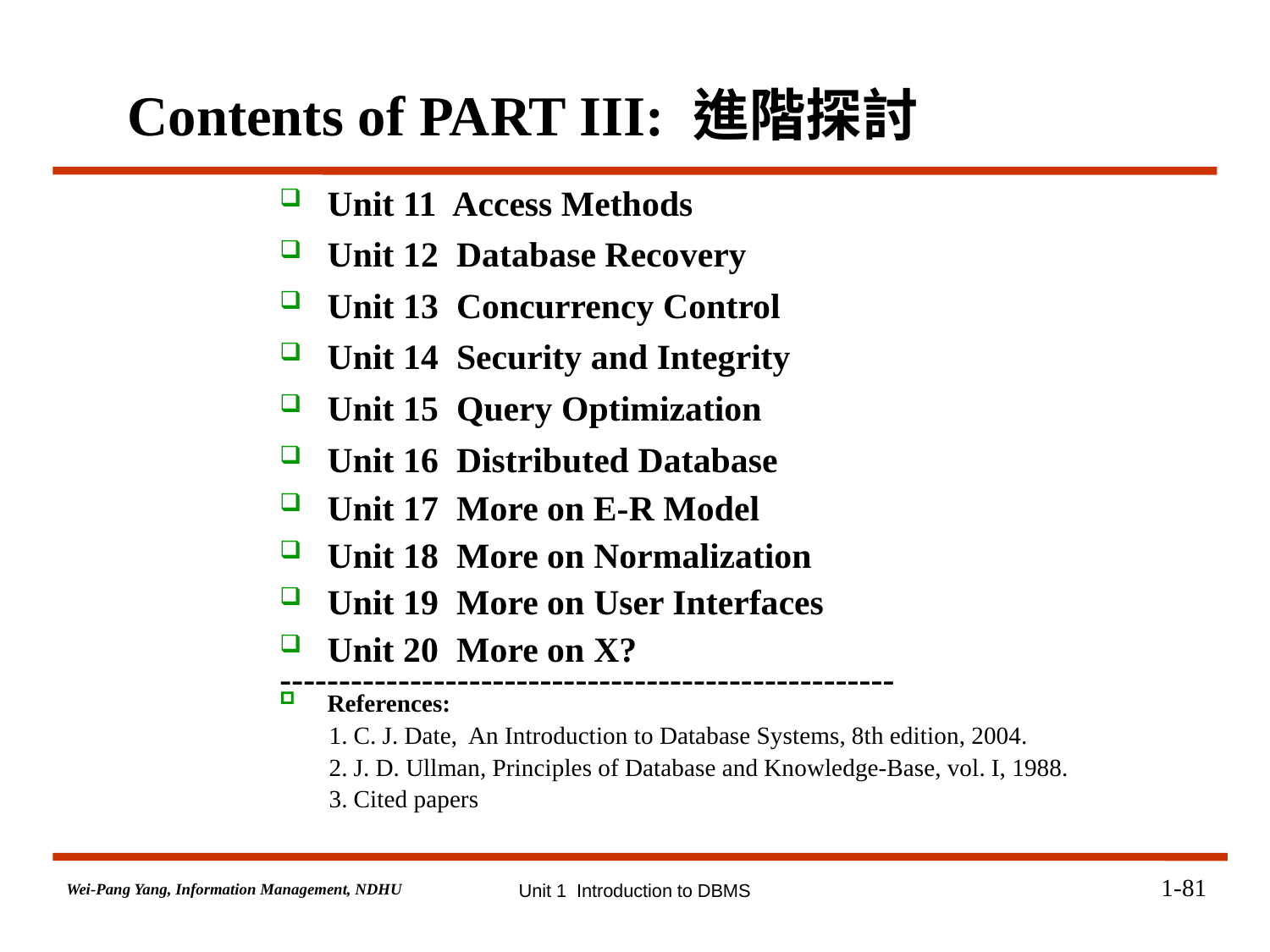

Contents of PART III: 進階探討
Unit 11  Access Methods
Unit 12  Database Recovery
Unit 13  Concurrency Control
Unit 14  Security and Integrity
Unit 15  Query Optimization
Unit 16  Distributed Database
Unit 17  More on E-R Model
Unit 18  More on Normalization
Unit 19  More on User Interfaces
Unit 20  More on X?
----------------------------------------------------
References:

        1. C. J. Date,  An Introduction to Database Systems, 8th edition, 2004.
        2. J. D. Ullman, Principles of Database and Knowledge-Base, vol. I, 1988.
        3. Cited papers

1-81